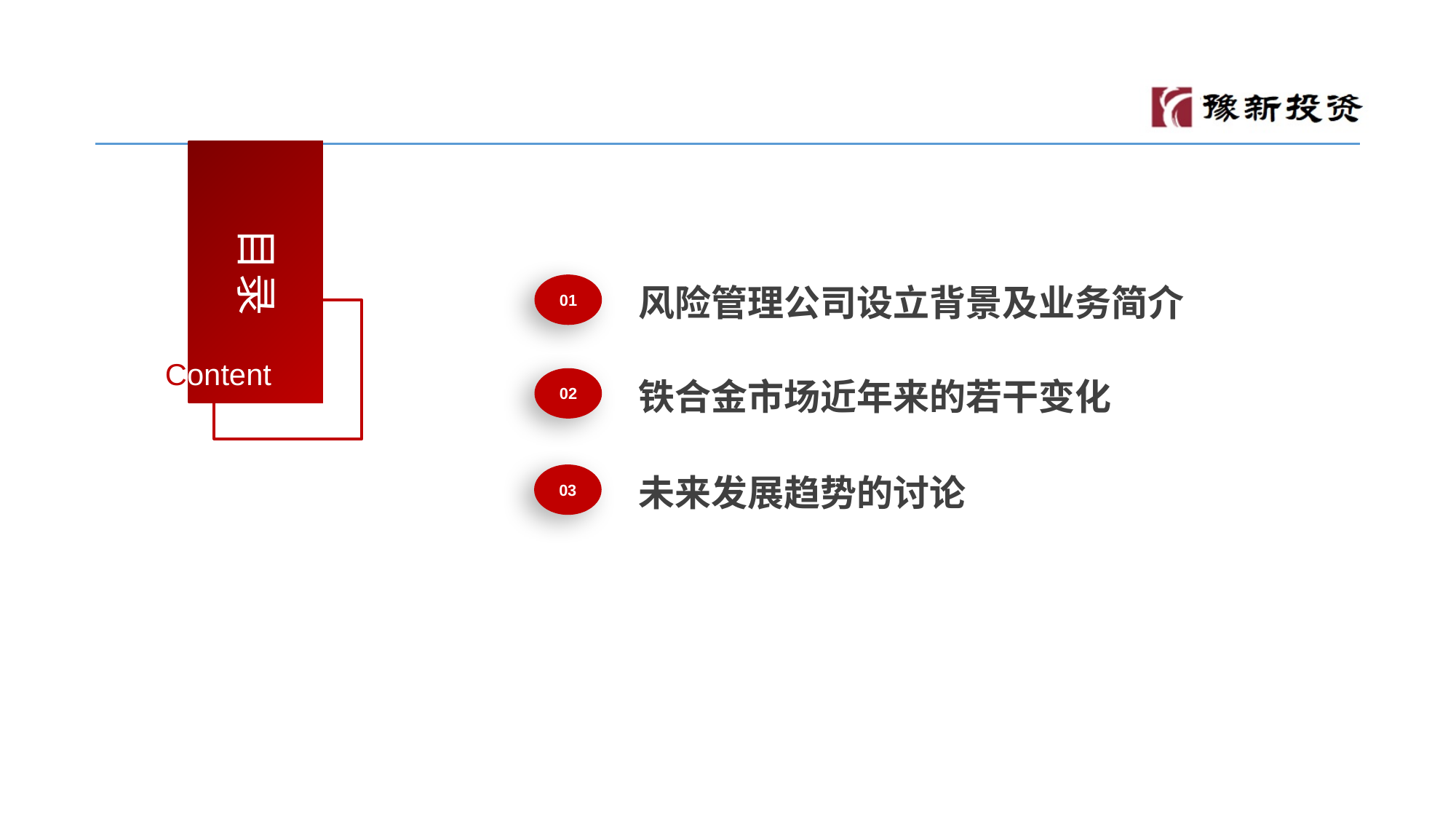

目录

Content
01
风险管理公司设立背景及业务简介
02
铁合金市场近年来的若干变化
03
未来发展趋势的讨论